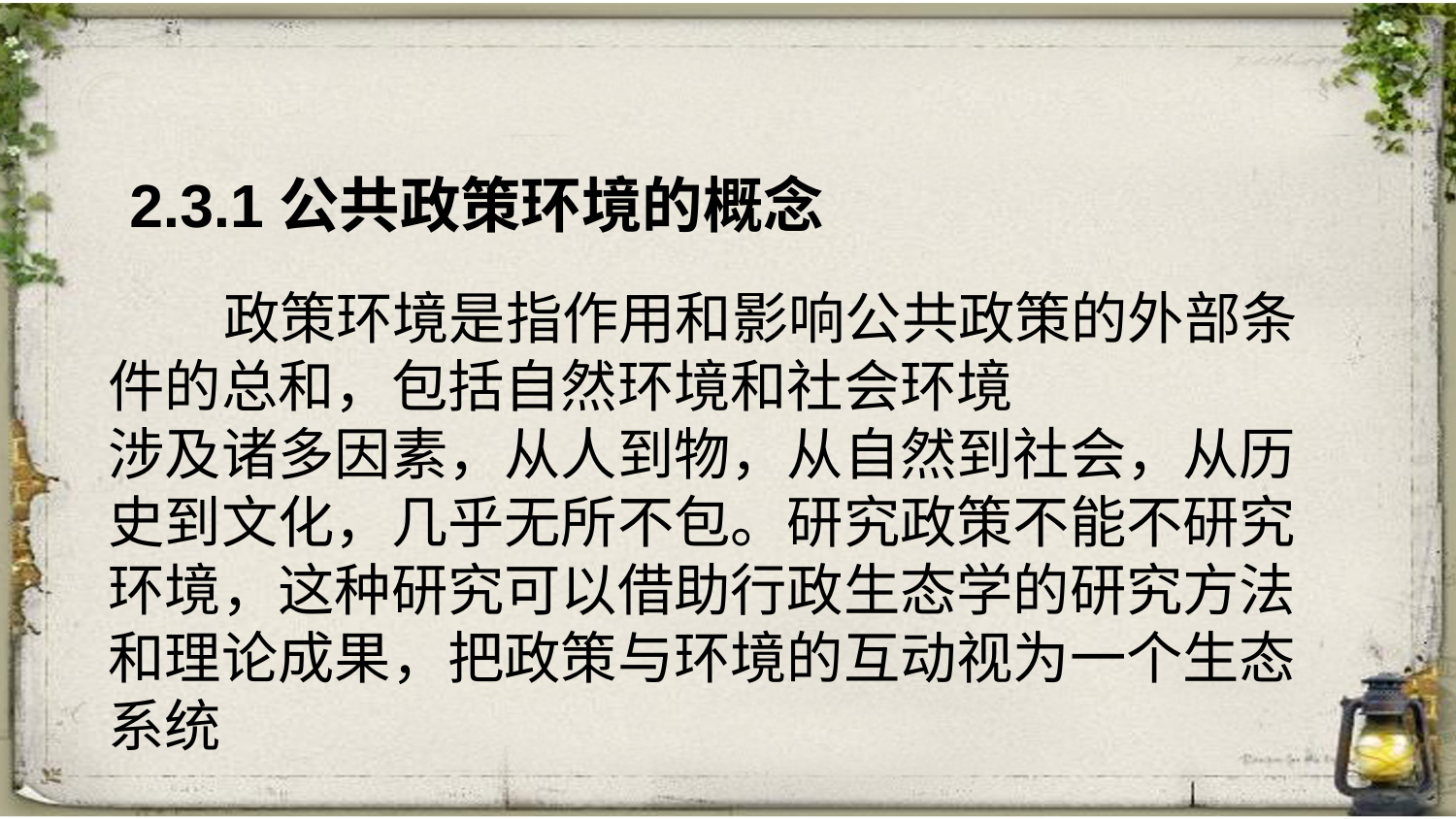

2.3.1公共政策环境的概念
        政策环境是指作用和影响公共政策的外部条件的总和，包括自然环境和社会环境
涉及诸多因素，从人到物，从自然到社会，从历史到文化，几乎无所不包。研究政策不能不研究环境，这种研究可以借助行政生态学的研究方法和理论成果，把政策与环境的互动视为一个生态系统